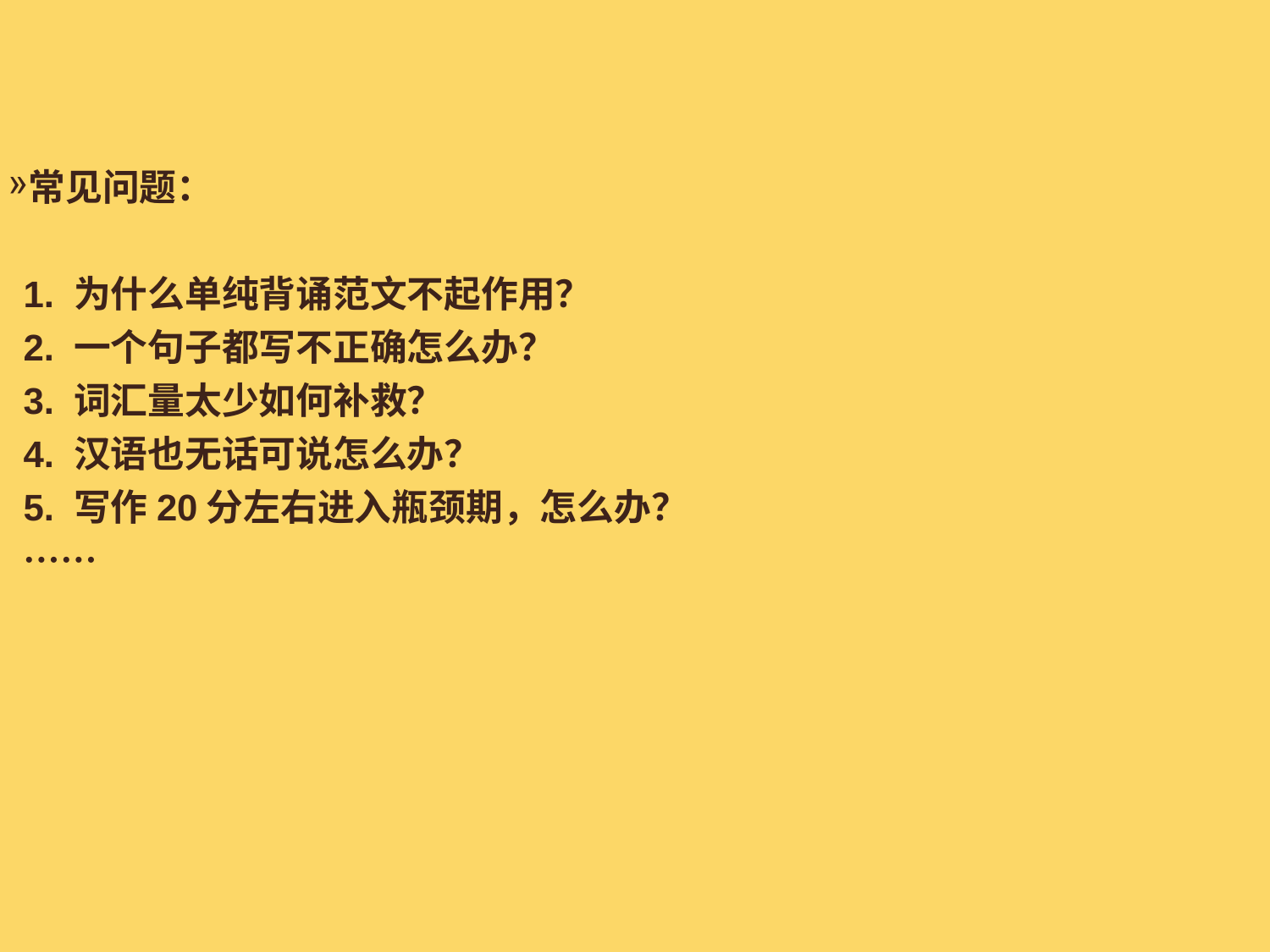

常见问题：
1. 为什么单纯背诵范文不起作用？
2. 一个句子都写不正确怎么办？
3. 词汇量太少如何补救？
4. 汉语也无话可说怎么办？
5. 写作20分左右进入瓶颈期，怎么办？
……